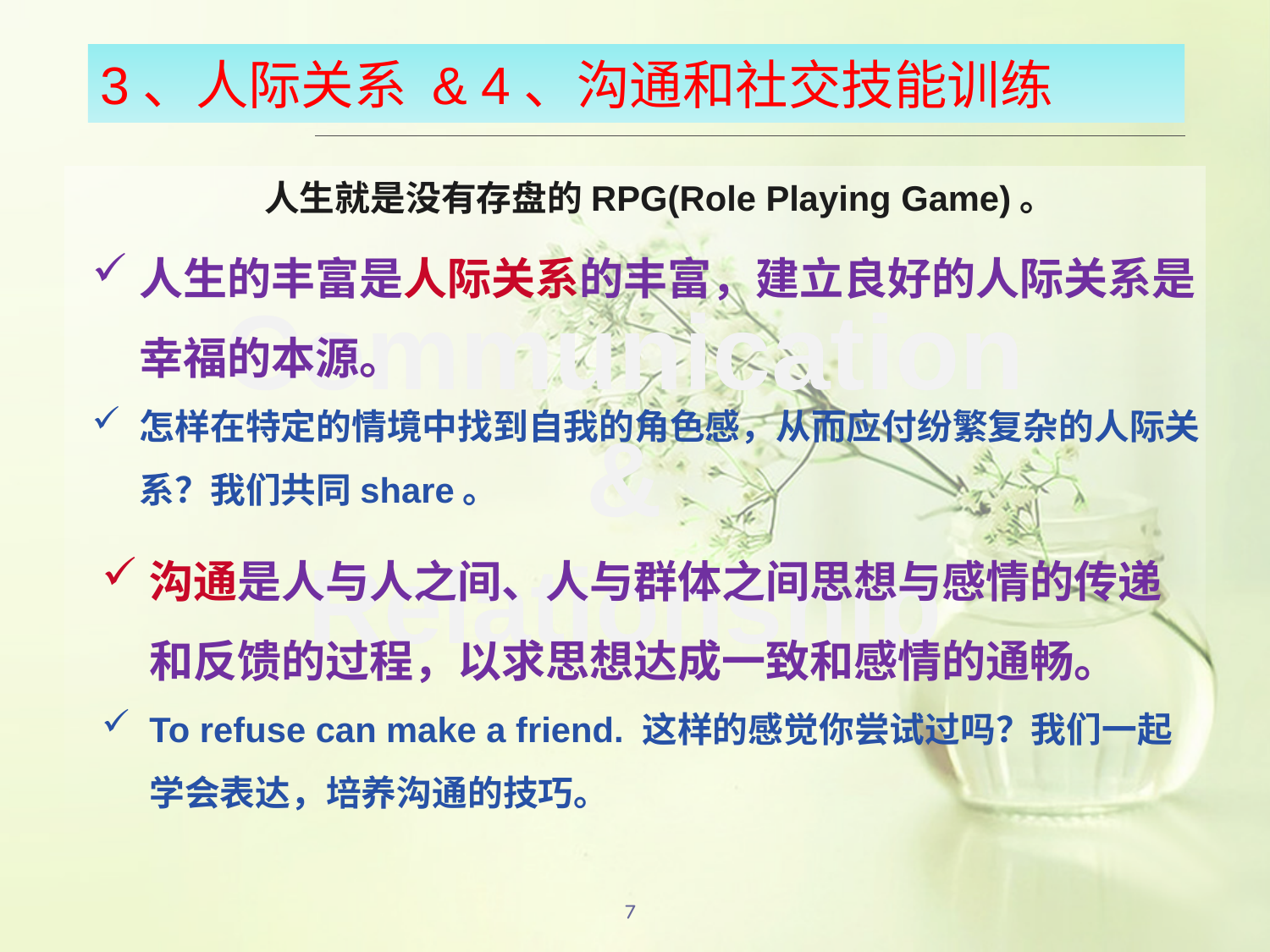

# 3、人际关系 & 4、沟通和社交技能训练
人生就是没有存盘的RPG(Role Playing Game)。

人生的丰富是人际关系的丰富，建立良好的人际关系是幸福的本源。
怎样在特定的情境中找到自我的角色感，从而应付纷繁复杂的人际关系？我们共同share。
Communication
&
Relationship
沟通是人与人之间、人与群体之间思想与感情的传递和反馈的过程，以求思想达成一致和感情的通畅。
To refuse can make a friend. 这样的感觉你尝试过吗？我们一起学会表达，培养沟通的技巧。
7